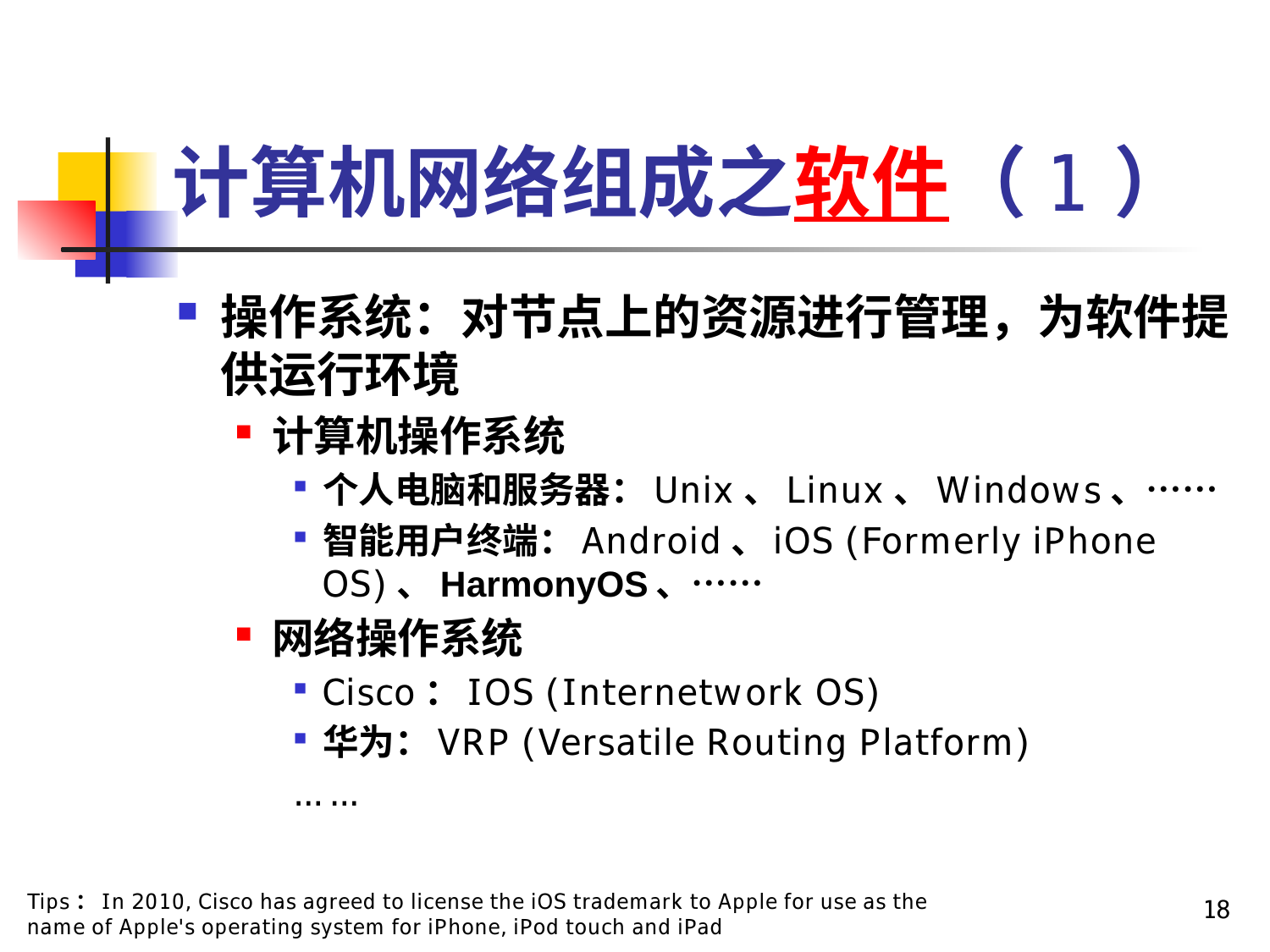

# 计算机网络组成之软件（1）
操作系统：对节点上的资源进行管理，为软件提供运行环境
计算机操作系统
个人电脑和服务器：Unix、Linux、Windows、……
智能用户终端：Android、iOS (Formerly iPhone OS)、HarmonyOS、……
网络操作系统
Cisco：IOS (Internetwork OS)
华为：VRP (Versatile Routing Platform)
……
18
Tips：In 2010, Cisco has agreed to license the iOS trademark to Apple for use as the name of Apple's operating system for iPhone, iPod touch and iPad